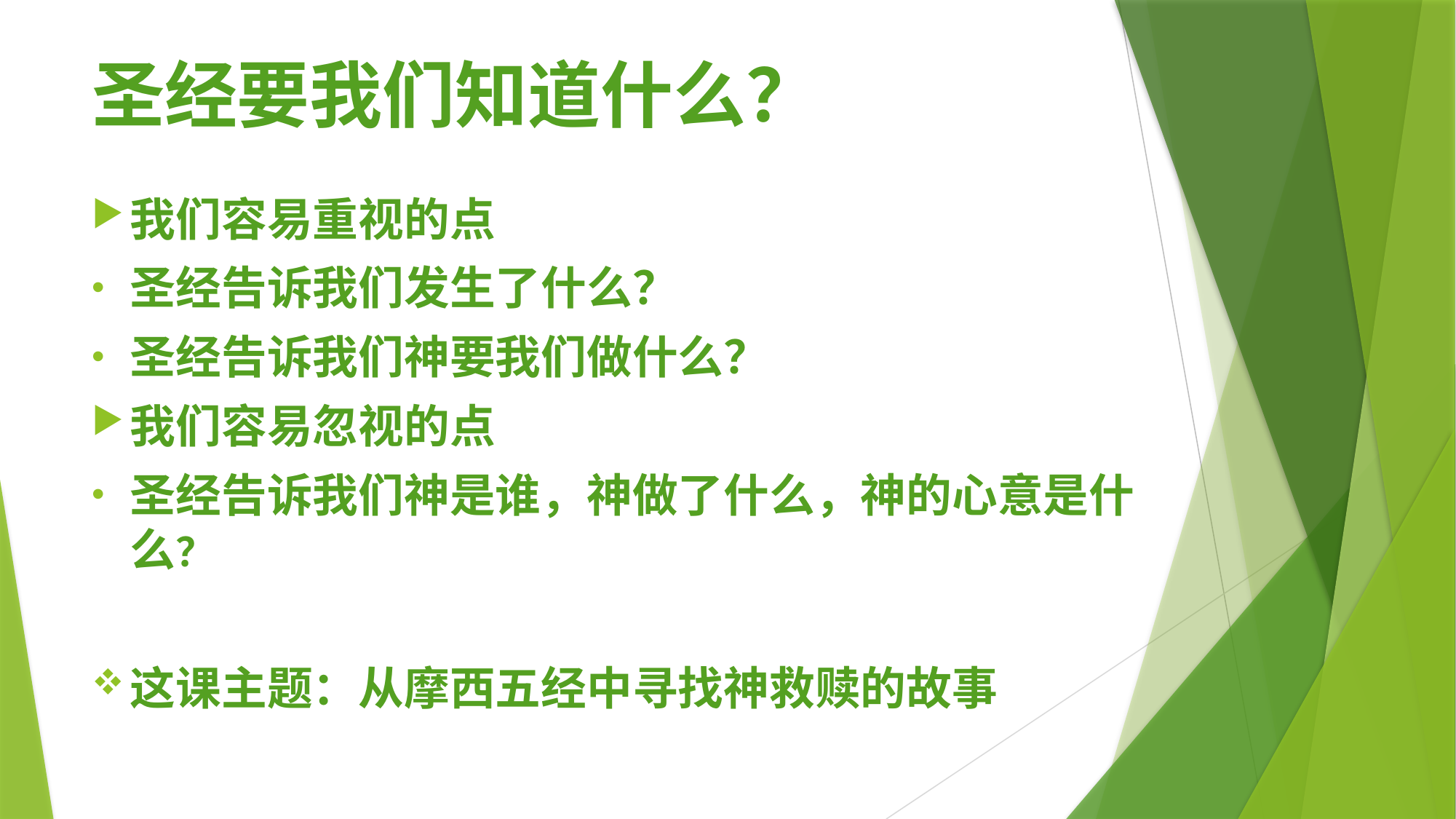

# 圣经要我们知道什么？
我们容易重视的点
圣经告诉我们发生了什么？
圣经告诉我们神要我们做什么？
我们容易忽视的点
圣经告诉我们神是谁，神做了什么，神的心意是什么？

这课主题：从摩西五经中寻找神救赎的故事